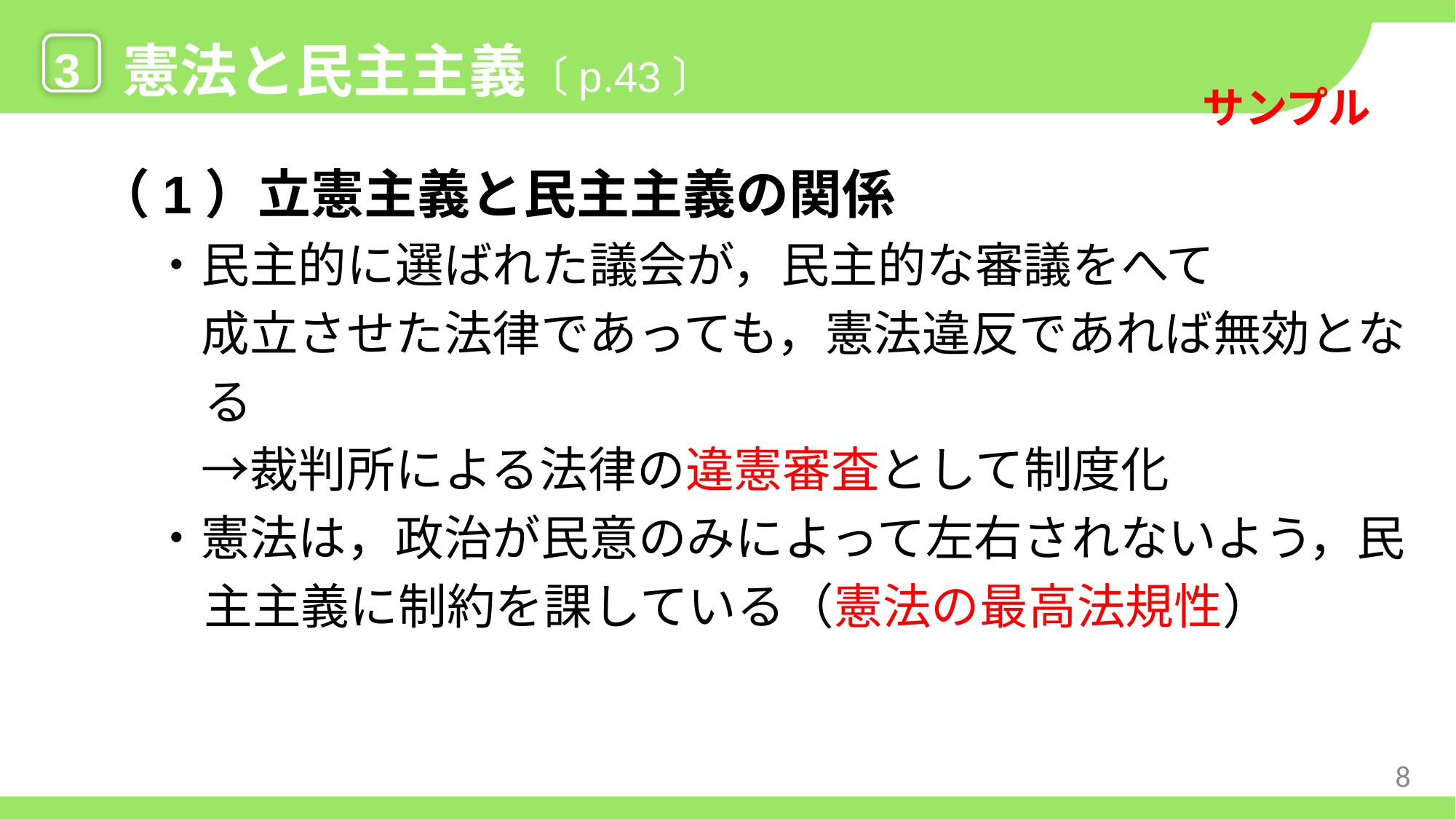

3
憲法と民主主義〔p.43〕
（1）立憲主義と民主主義の関係
・民主的に選ばれた議会が，民主的な審議をへて
　成立させた法律であっても，憲法違反であれば無効となる
　→裁判所による法律の違憲審査として制度化
・憲法は，政治が民意のみによって左右されないよう，民主主義に制約を課している（憲法の最高法規性）